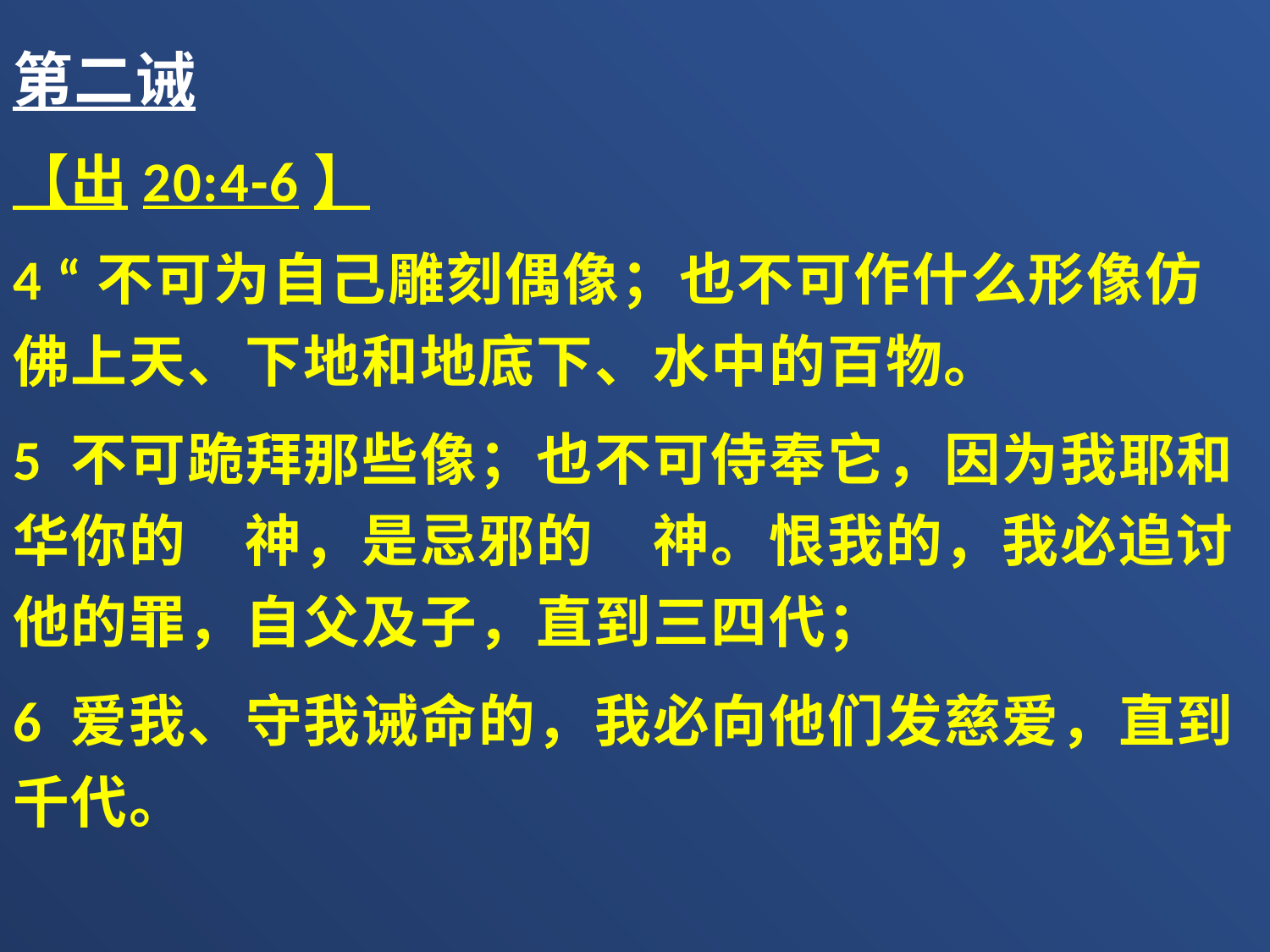

第二诫
【出20:4-6】
4 “不可为自己雕刻偶像；也不可作什么形像仿佛上天、下地和地底下、水中的百物。
5 不可跪拜那些像；也不可侍奉它，因为我耶和华你的　神，是忌邪的　神。恨我的，我必追讨他的罪，自父及子，直到三四代；
6 爱我、守我诫命的，我必向他们发慈爱，直到千代。